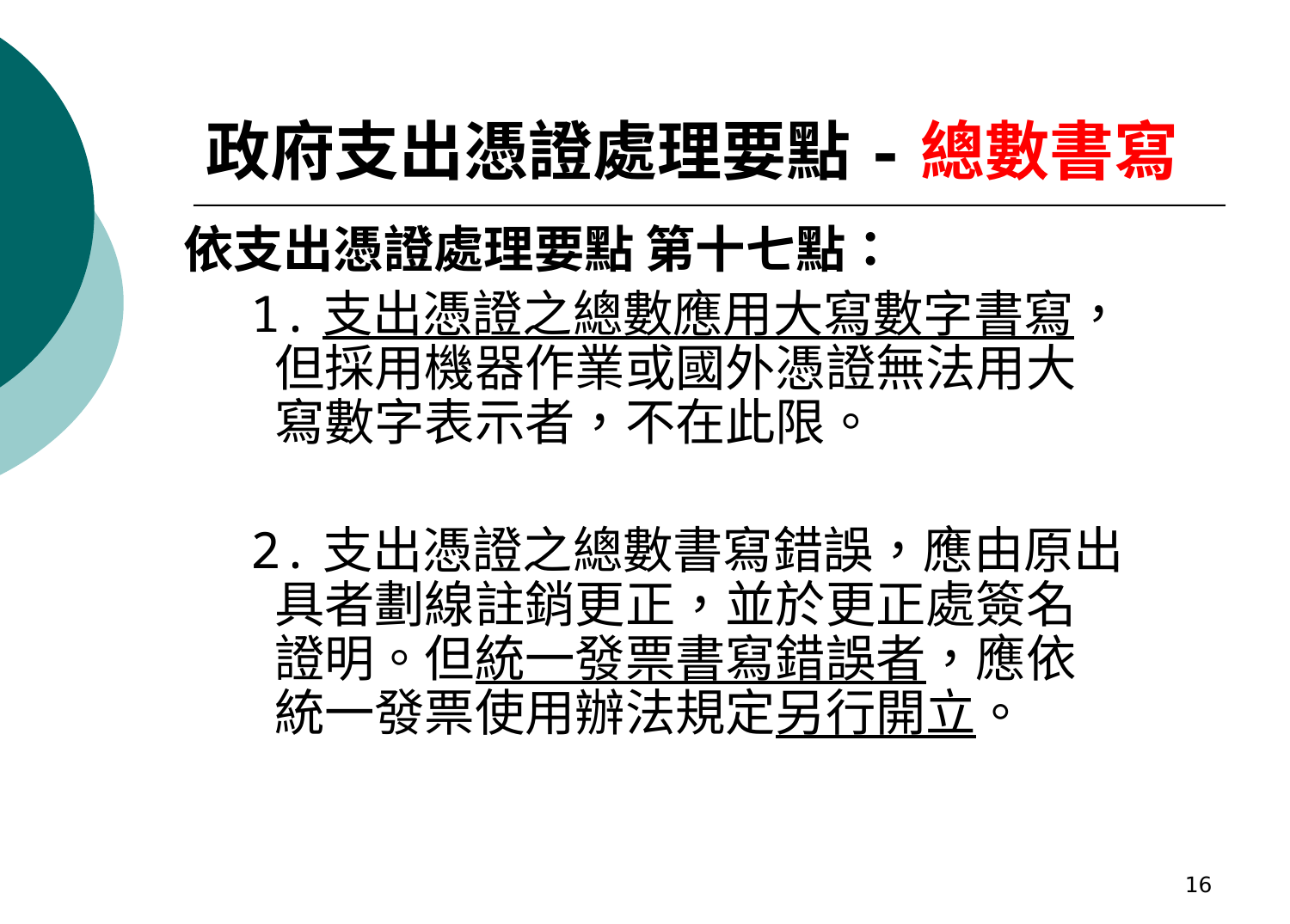

# 政府支出憑證處理要點-總數書寫
 依支出憑證處理要點 第十七點：
   1.支出憑證之總數應用大寫數字書寫，但採用機器作業或國外憑證無法用大寫數字表示者，不在此限。

   2.支出憑證之總數書寫錯誤，應由原出具者劃線註銷更正，並於更正處簽名證明。但統一發票書寫錯誤者，應依統一發票使用辦法規定另行開立。

16